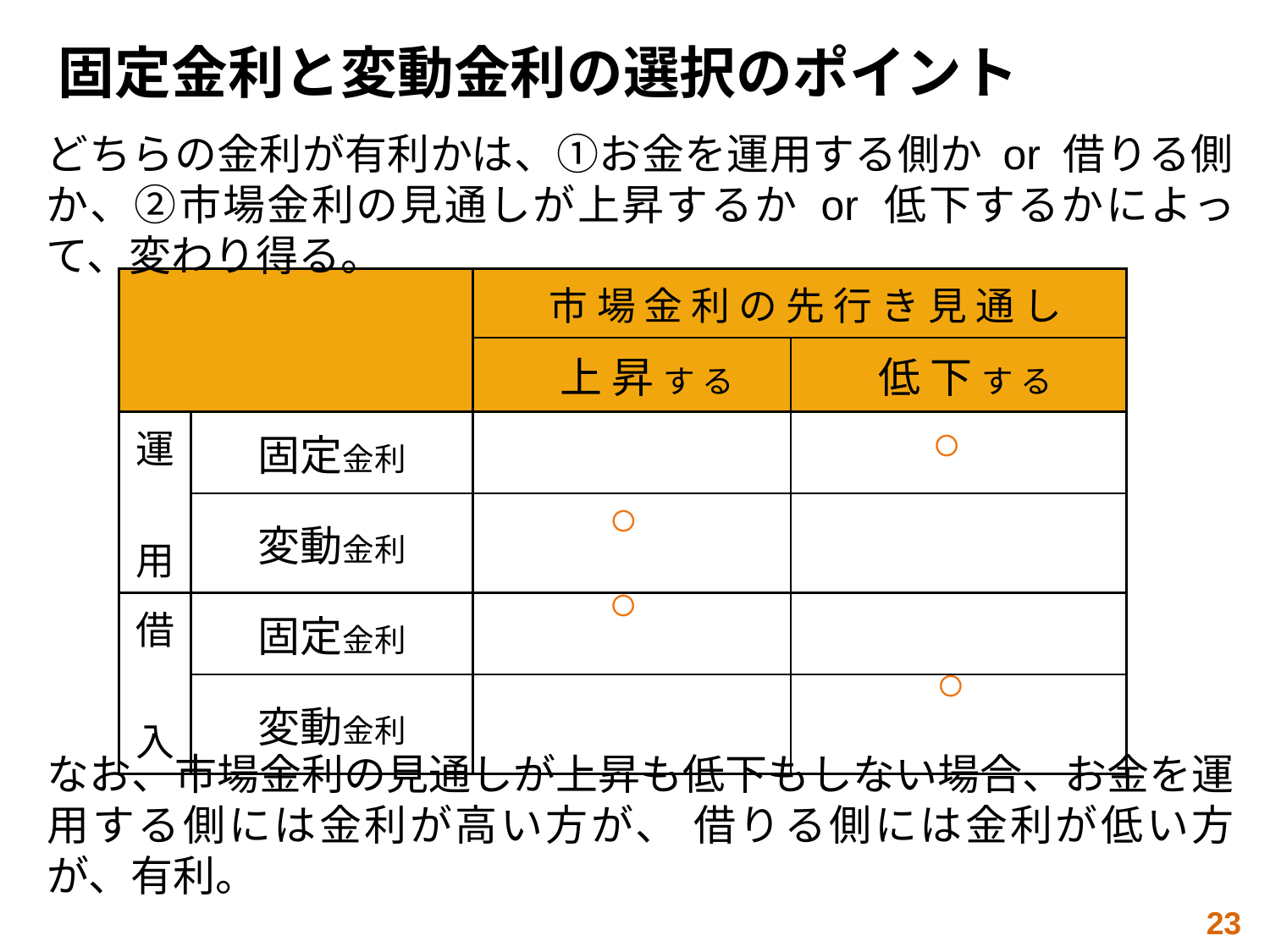

固定金利と変動金利の選択のポイント
どちらの金利が有利かは、①お金を運用する側か or 借りる側か、②市場金利の見通しが上昇するか or 低下するかによって、変わり得る。
|  |  | 市 場 金 利 の 先 行 き 見 通 し |  |
| --- | --- | --- | --- |
|  |  | 上 昇 す る | 低 下 す る |
| 運　用 | 固定金利 |  |  |
|  | 変動金利 |  |  |
| 借　入 | 固定金利 |  |  |
|  | 変動金利 |  |  |
○
○
○
○
なお、市場金利の見通しが上昇も低下もしない場合、お金を運用する側には金利が高い方が、 借りる側には金利が低い方が、有利。
23